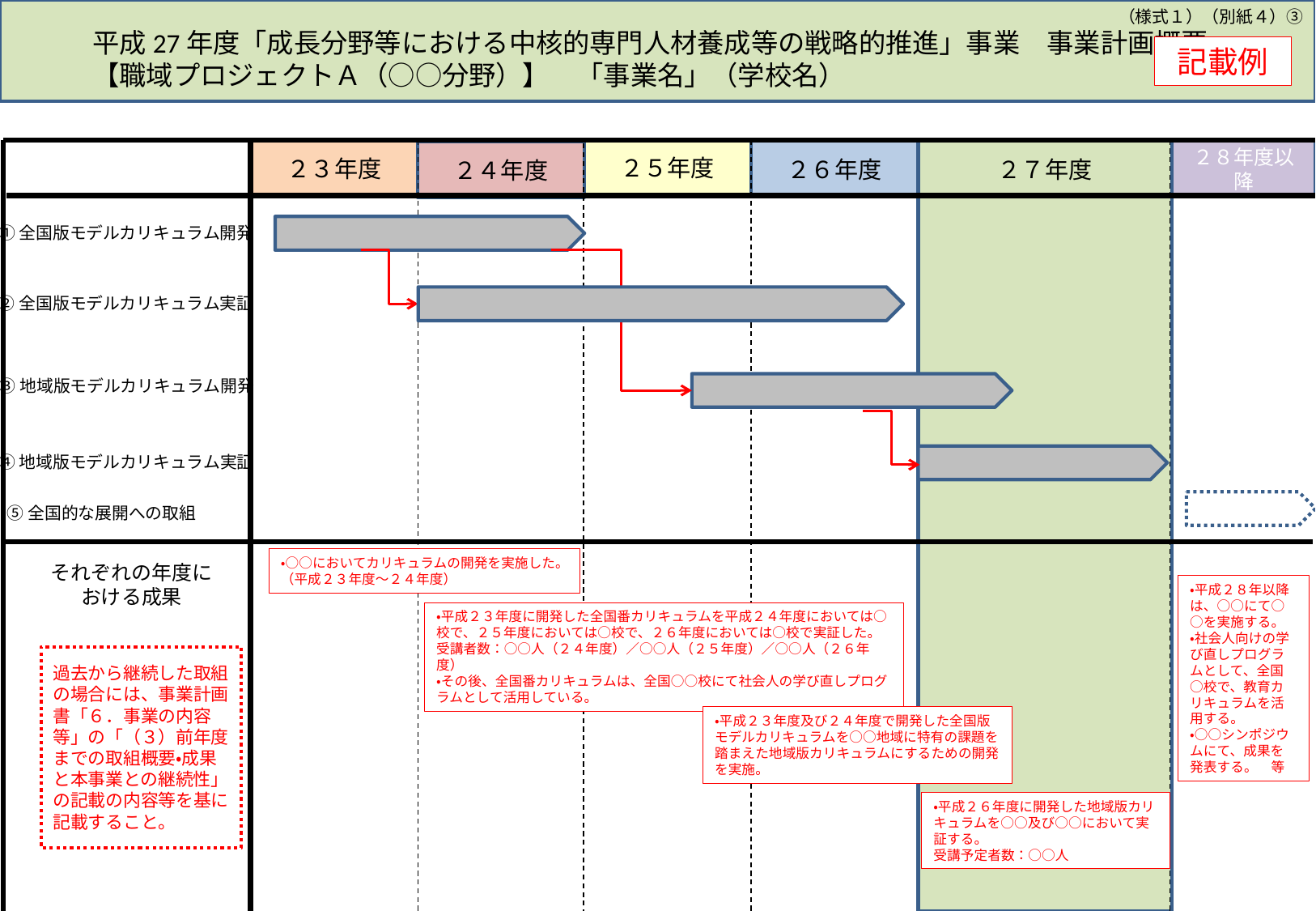

（様式１）（別紙４）③
　　　平成27年度「成長分野等における中核的専門人材養成等の戦略的推進」事業　事業計画概要
　　　【職域プロジェクトＡ（○○分野）】　「事業名」（学校名）
記載例
２５年度
２３年度
２６年度
２７年度
２８年度以降
２４年度

①全国版モデルカリキュラム開発

②全国版モデルカリキュラム実証

③地域版モデルカリキュラム開発

④地域版モデルカリキュラム実証

⑤全国的な展開への取組
・○○においてカリキュラムの開発を実施した。
（平成２３年度～２４年度）
それぞれの年度に
おける成果
・平成２８年以降は、○○にて○○を実施する。
・社会人向けの学び直しプログラムとして、全国○校で、教育カリキュラムを活用する。
・○○シンポジウムにて、成果を発表する。　等
・平成２３年度に開発した全国番カリキュラムを平成２４年度においては○校で、２５年度においては○校で、２６年度においては○校で実証した。
受講者数：○○人（２４年度）／○○人（２５年度）／○○人（２６年度）
・その後、全国番カリキュラムは、全国○○校にて社会人の学び直しプログラムとして活用している。
過去から継続した取組の場合には、事業計画書「６．事業の内容等」の「（３）前年度までの取組概要・成果と本事業との継続性」の記載の内容等を基に記載すること。
・平成２３年度及び２４年度で開発した全国版モデルカリキュラムを○○地域に特有の課題を踏まえた地域版カリキュラムにするための開発を実施。
・平成２６年度に開発した地域版カリキュラムを○○及び○○において実証する。
受講予定者数：○○人